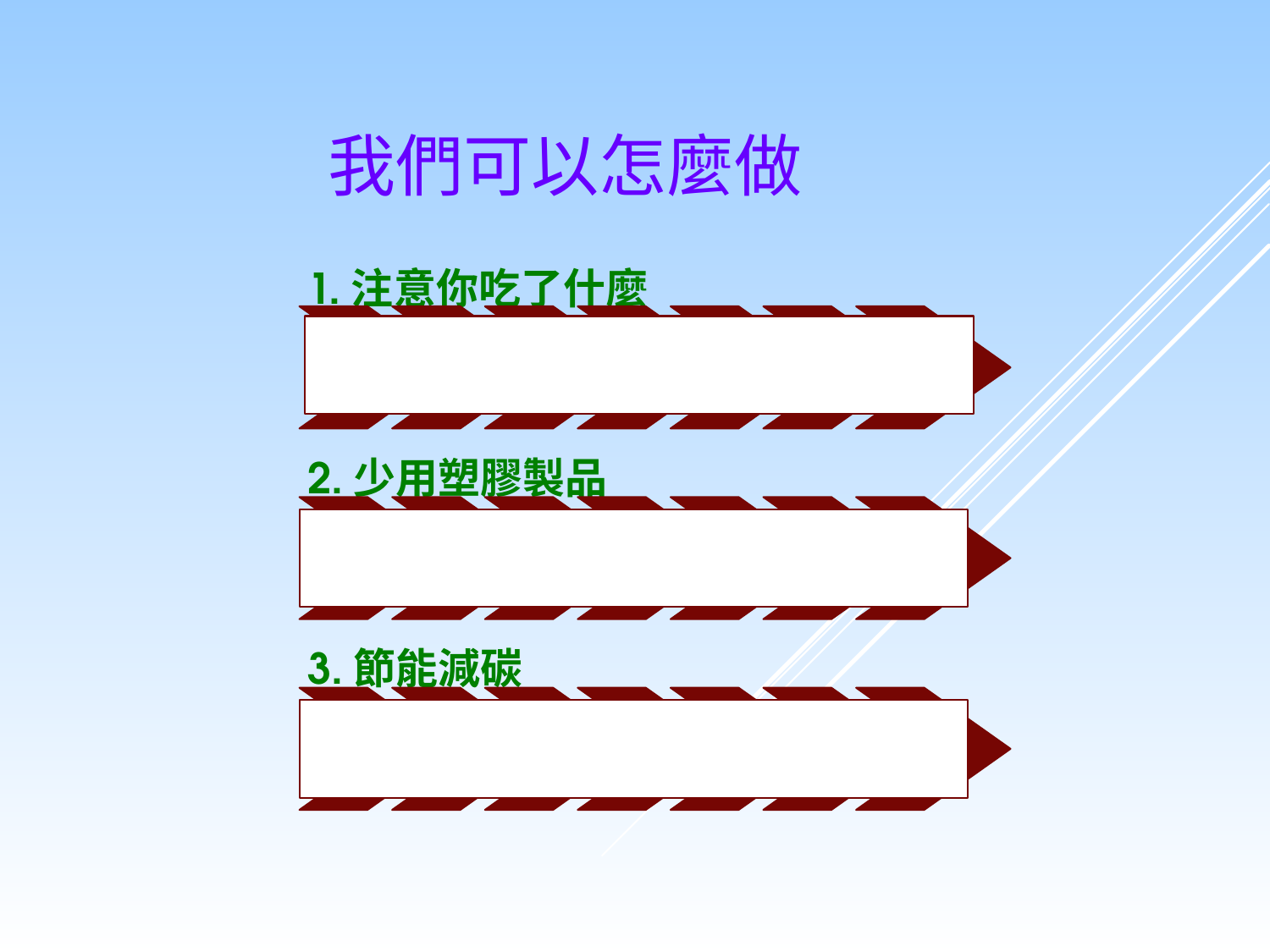

我們可以怎麼做
1.注意你吃了什麼
停止購買已經被過度捕撈的魚類，尤其是瀕危的大目鮪、黃鰭鮪和長鰭鮪。
2.少用塑膠製品
塑膠垃圾會流落海洋。塑膠製品不易分解，海洋生物可能誤食，造成塑化海洋。
3.節能減碳
海洋吸收過多二氧化碳，會令海水變酸，使海洋生態系統崩潰。節能減碳會令海洋更健康。